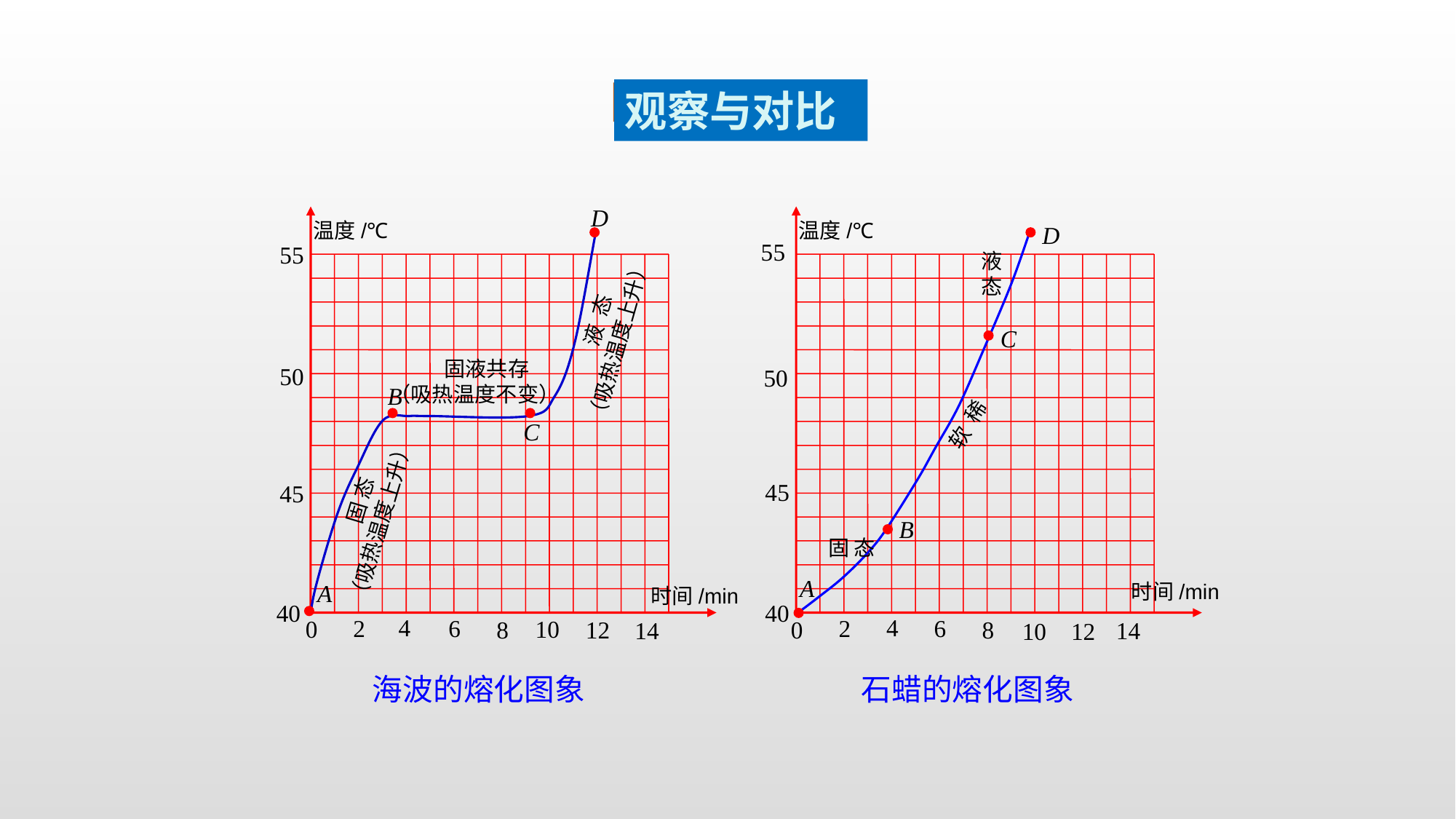

观察与对比

D

温度/℃
55
50
45
时间/min
40
4
2
6
0
10
8
12
14
海波的熔化图象

温度/℃
55
50
45
时间/min
40
4
2
6
8
0
14
12
10
石蜡的熔化图象

D

液 态
     液  态
（吸热温度上升）
C

    固液共存
（吸热温度不变）
B
软  稀

C
     固 态
（吸热温度上升）
B

固 态
A
A